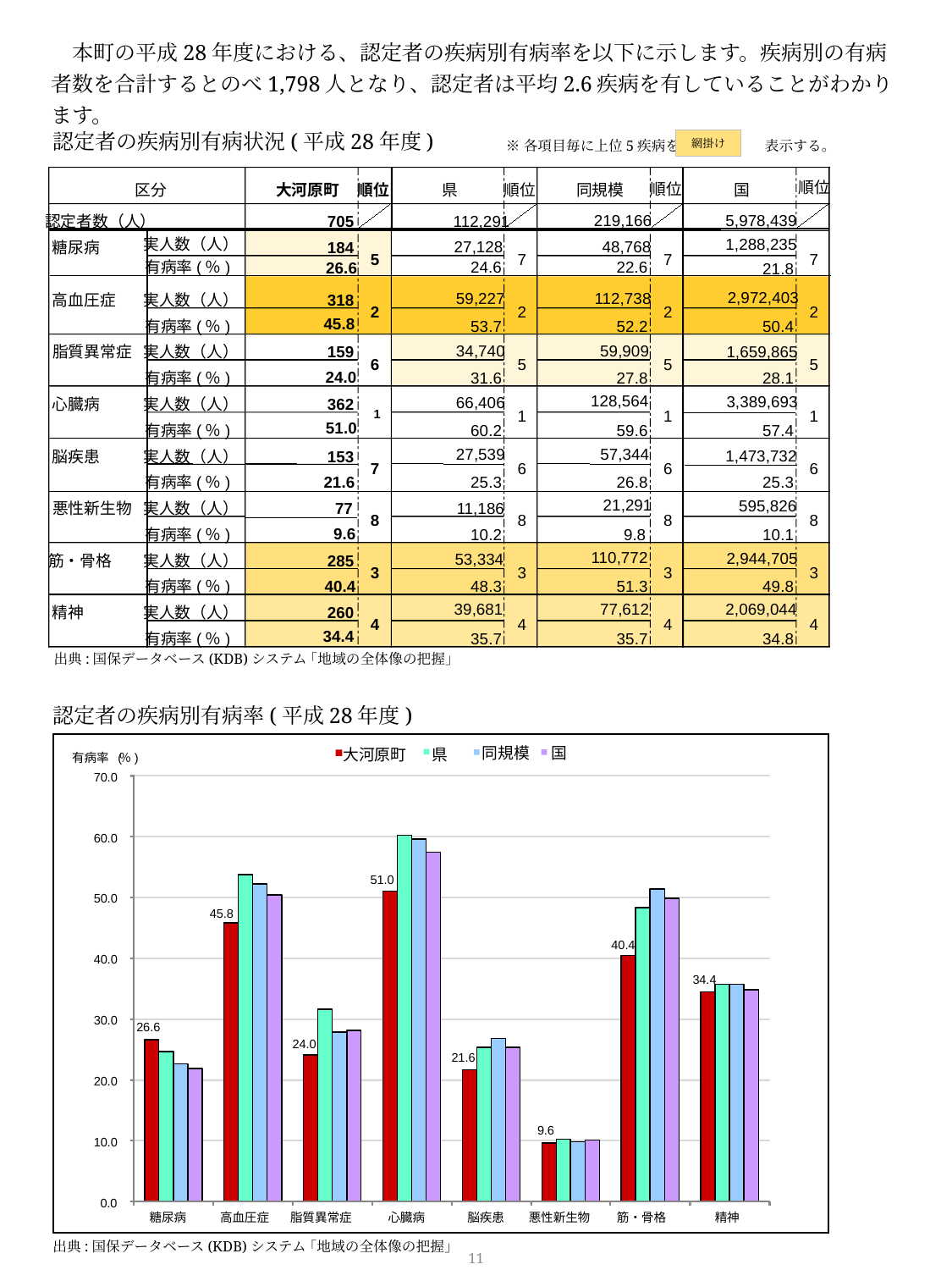

本町の平成28年度における、認定者の疾病別有病率を以下に示します。疾病別の有病者数を合計するとのべ1,798人となり、認定者は平均2.6疾病を有していることがわかります。
※各項目毎に上位5疾病を　　　　　　表示する。
認定者の疾病別有病状況(平成28年度)
網掛け

順位

順位
区分
大河原町
順位
県
順位
同規模
国

219,166
5,978,439
認定者数（人）
705

112,291

実人数（人）
1,288,235
27,128
48,768
糖尿病
184

5
7
7
7

24.6
22.6
有病率(％)
26.6
21.8

2,972,403
59,227
112,738
高血圧症
実人数（人）
318
2
2
2
2
45.8
有病率(％)
53.7
52.2
50.4

34,740
59,909
脂質異常症
実人数（人）
159
1,659,865
6
5
5
5
24.0
有病率(％)
31.6
27.8
28.1
128,564
3,389,693
66,406
心臓病
実人数（人）
362
1
1
1
1
51.0
有病率(％)
60.2
59.6
57.4
27,539
57,344
1,473,732
脳疾患
実人数（人）
153
7
6
6
6
21.6
有病率(％)
25.3
26.8
25.3
21,291
595,826
悪性新生物
実人数（人）
77
11,186
8
8
8
8
9.6
有病率(％)
10.2
9.8
10.1

110,772
2,944,705
53,334
筋・骨格
実人数（人）
285
3
3
3
3
40.4
有病率(％)
48.3
51.3
49.8

2,069,044
39,681
77,612
精神
実人数（人）
260
4
4
4
4
34.4
有病率(％)
35.7
35.7
34.8

出典:国保データベース(KDB)システム ｢地域の全体像の把握｣
認定者の疾病別有病率(平成28年度)

国
同規模
大河原町
県

有病率
(
％
)
70.0

60.0

51.0
50.0

45.8
40.4
40.0
34.4
30.0
26.6
24.0
21.6
20.0
9.6
10.0
0.0

糖尿病
高血圧症
脂質異常症
心臓病
脳疾患
悪性新生物
筋・骨格
精神
11
出典:国保データベース(KDB)システム ｢地域の全体像の把握｣